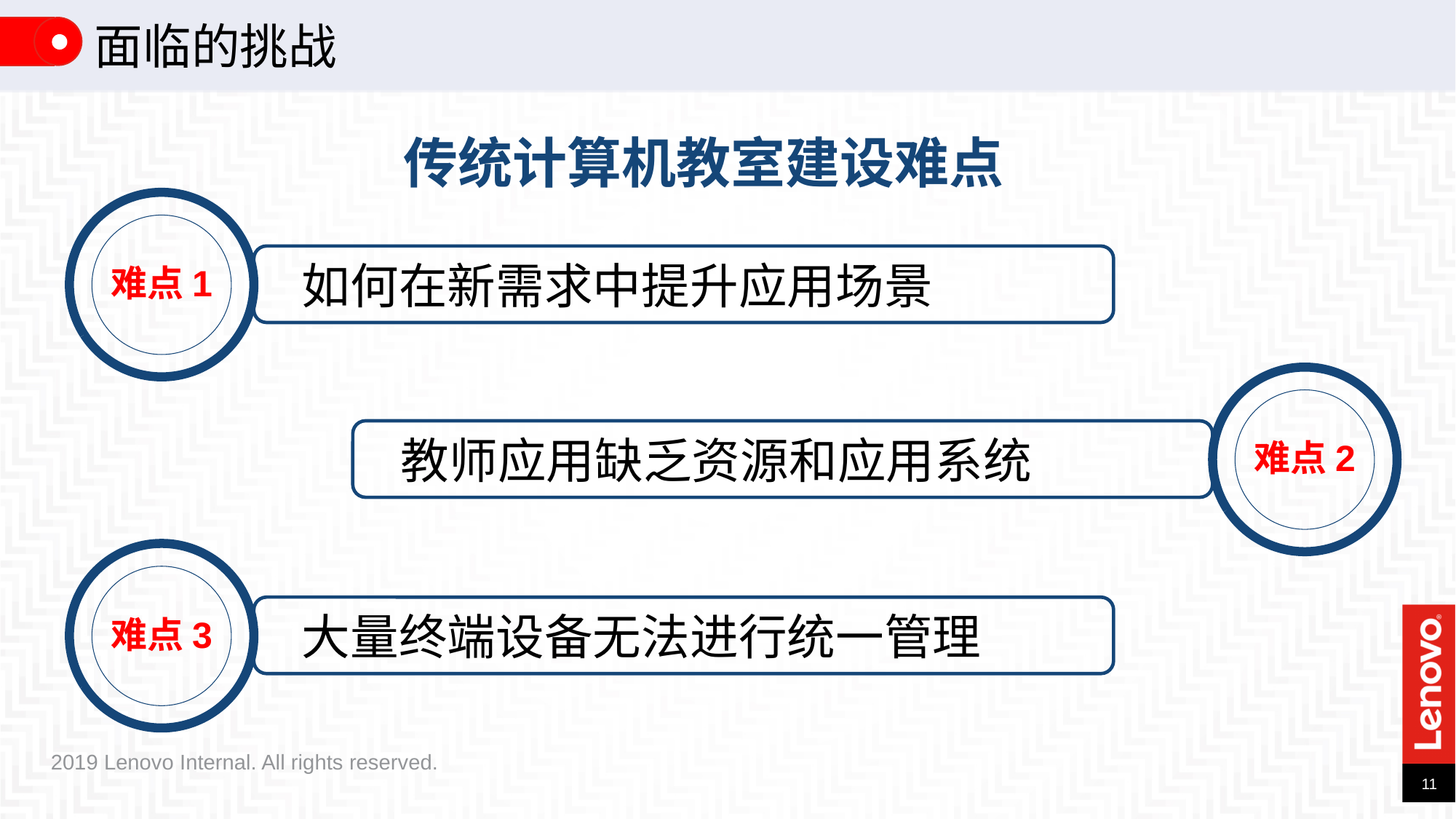

面临的挑战
传统计算机教室建设难点

难点1
  如何在新需求中提升应用场景

难点2
  教师应用缺乏资源和应用系统

难点3
  大量终端设备无法进行统一管理